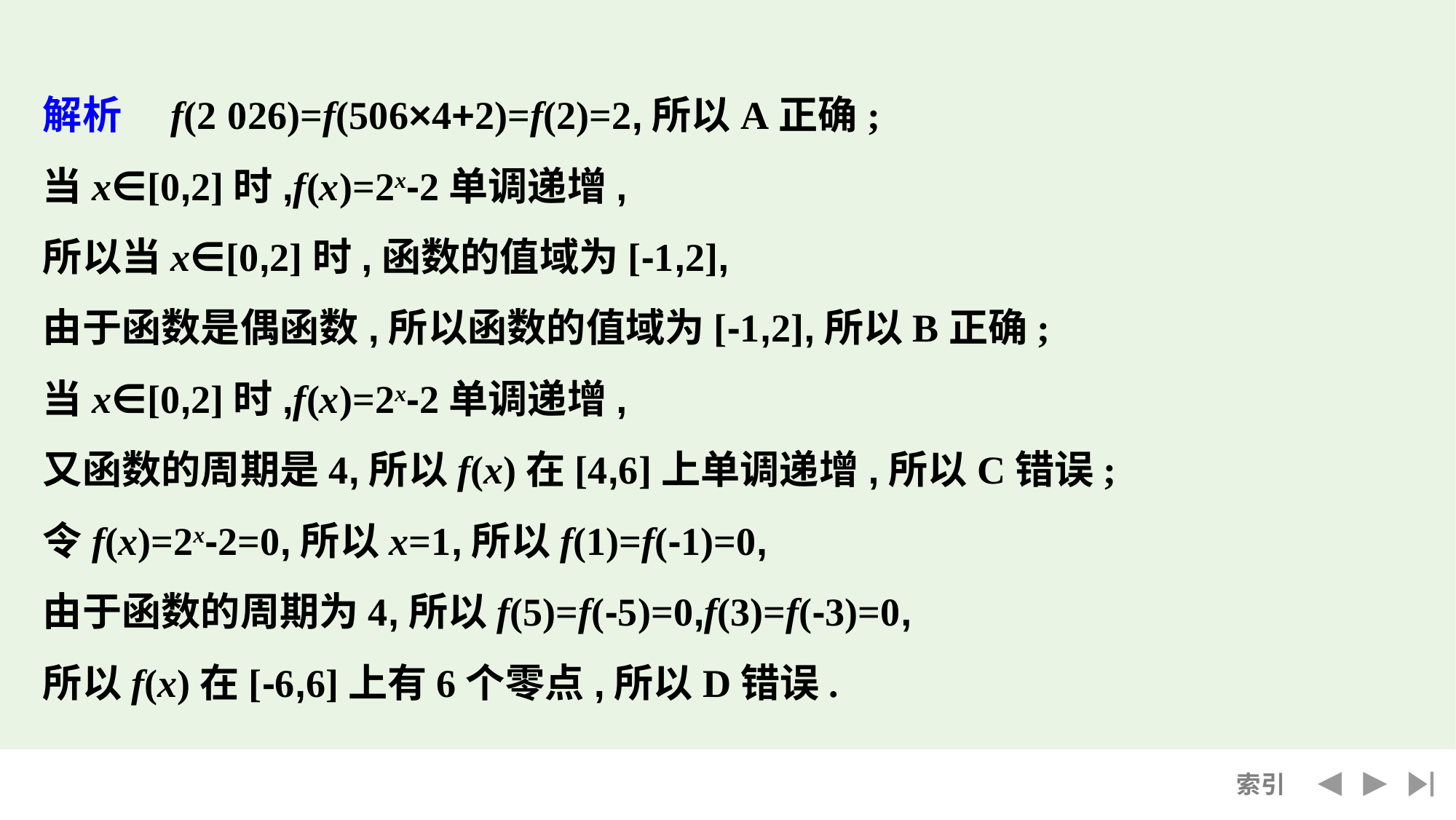

解析　f(2 026)=f(506×4+2)=f(2)=2,所以A正确;
当x∈[0,2]时,f(x)=2x-2单调递增,
所以当x∈[0,2]时,函数的值域为[-1,2],
由于函数是偶函数,所以函数的值域为[-1,2],所以B正确;
当x∈[0,2]时,f(x)=2x-2单调递增,
又函数的周期是4,所以f(x)在[4,6]上单调递增,所以C错误;
令f(x)=2x-2=0,所以x=1,所以f(1)=f(-1)=0,
由于函数的周期为4,所以f(5)=f(-5)=0,f(3)=f(-3)=0,
所以f(x)在[-6,6]上有6个零点,所以D错误.